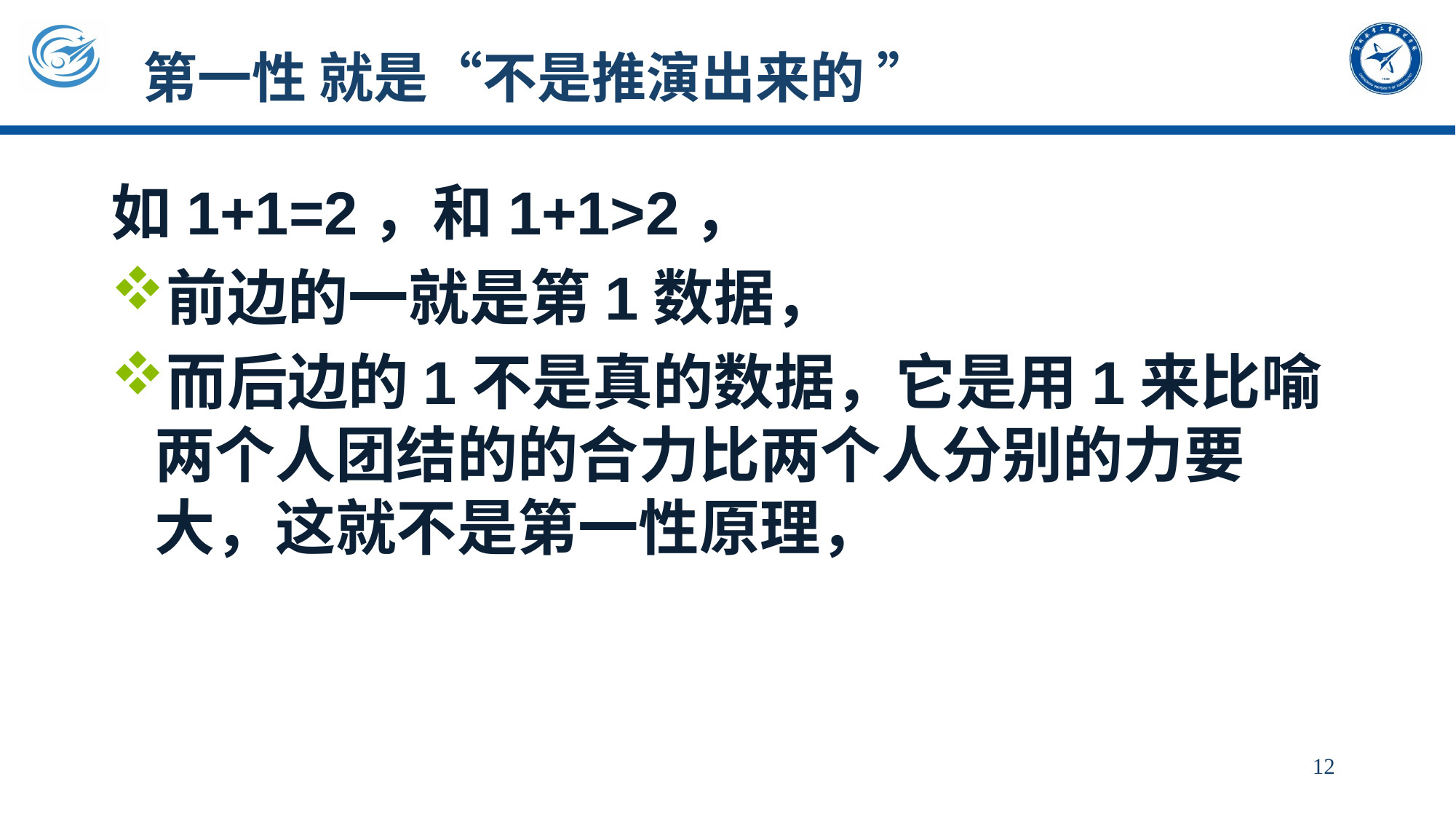

# 第一性 就是“不是推演出来的 ”
如1+1=2，和1+1>2，
前边的一就是第1数据，
而后边的1不是真的数据，它是用1来比喻两个人团结的的合力比两个人分别的力要大，这就不是第一性原理，
12